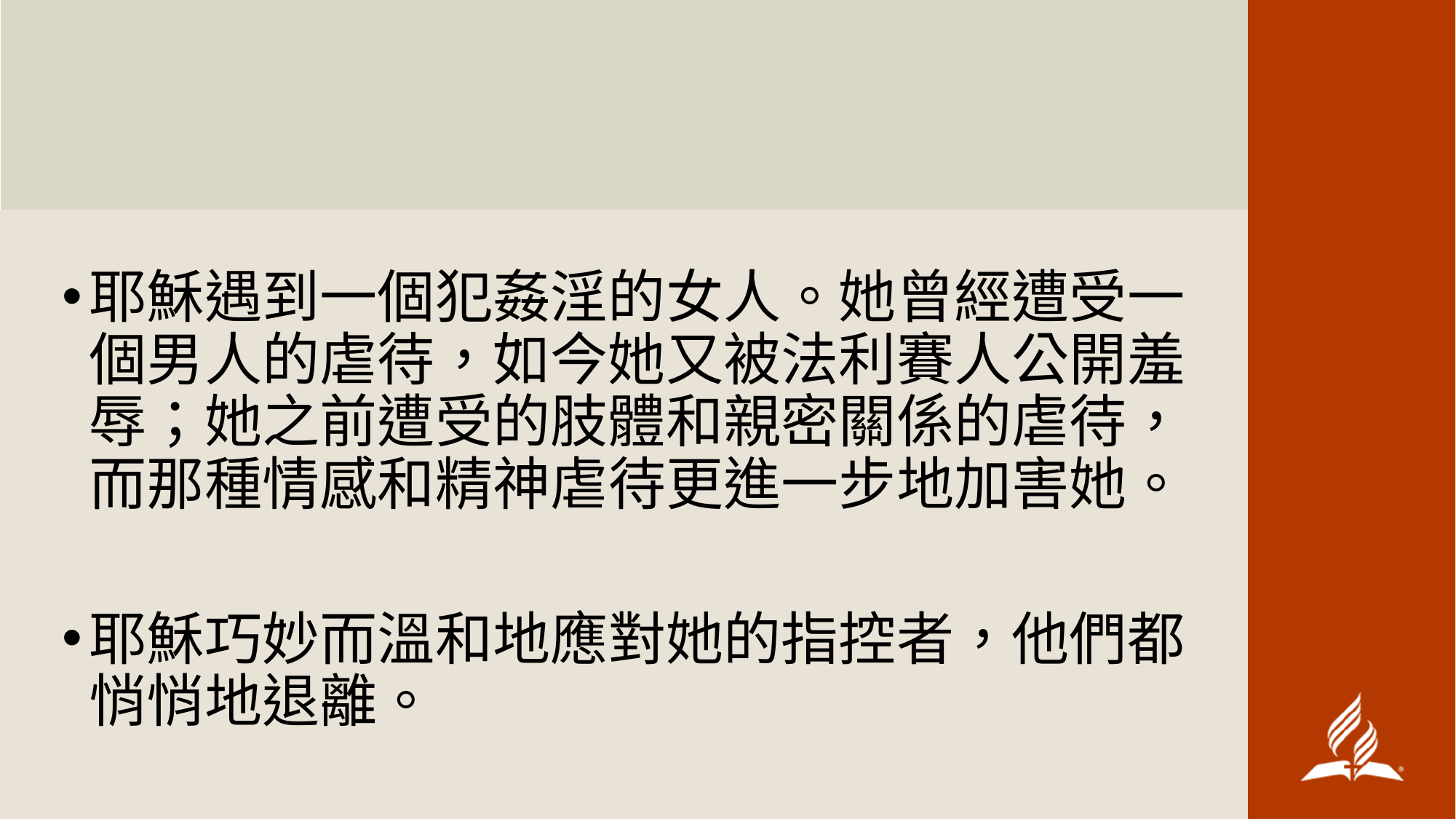

耶穌遇到一個犯姦淫的女人。她曾經遭受一個男人的虐待，如今她又被法利賽人公開羞辱；她之前遭受的肢體和親密關係的虐待，而那種情感和精神虐待更進一步地加害她。

耶穌巧妙而溫和地應對她的指控者，他們都悄悄地退離。